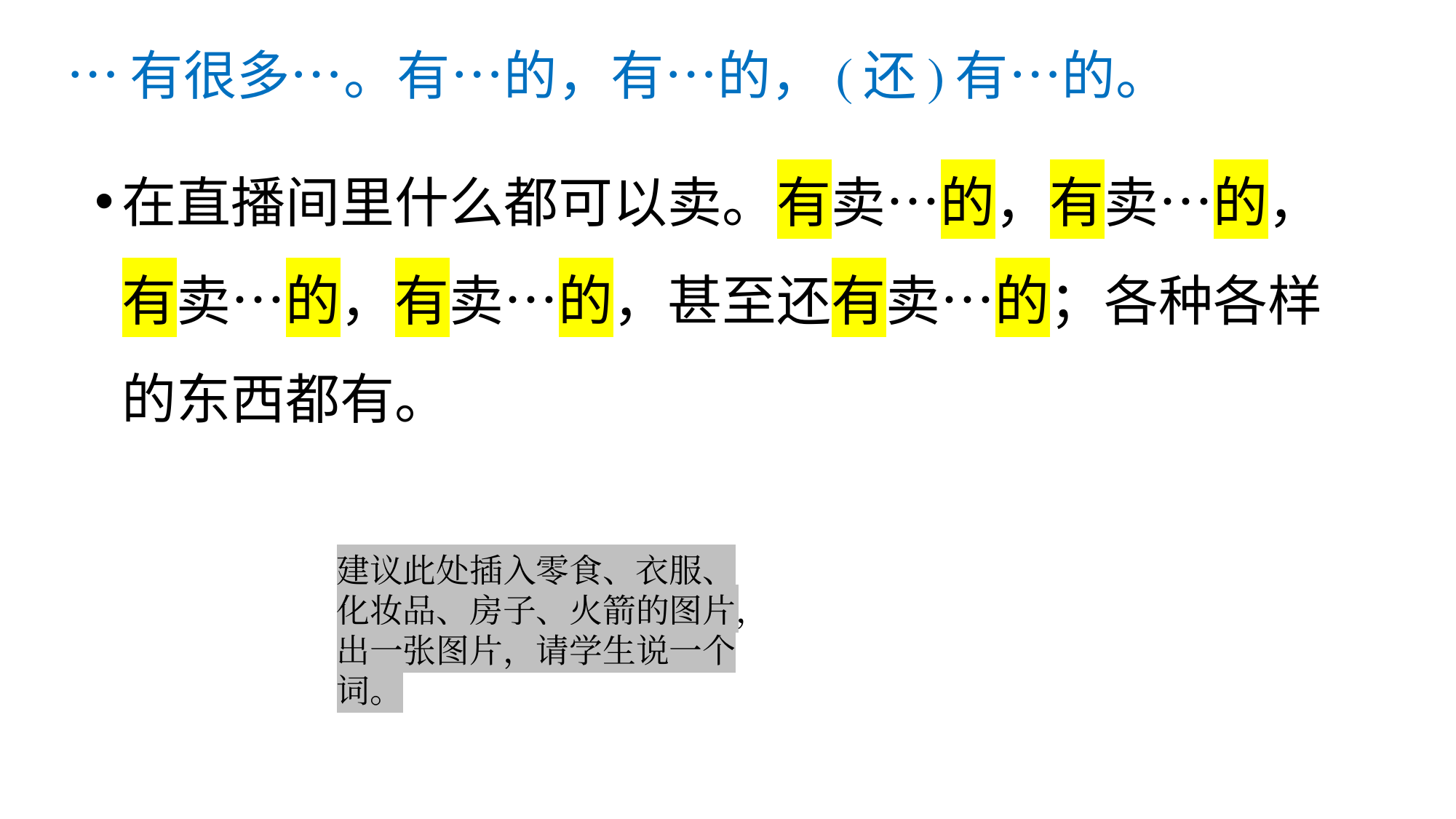

# …有很多…。有…的，有…的，(还)有…的。
在直播间里什么都可以卖。有卖…的，有卖…的，有卖…的，有卖…的，甚至还有卖…的；各种各样的东西都有。
建议此处插入零食、衣服、化妆品、房子、火箭的图片，出一张图片，请学生说一个词。